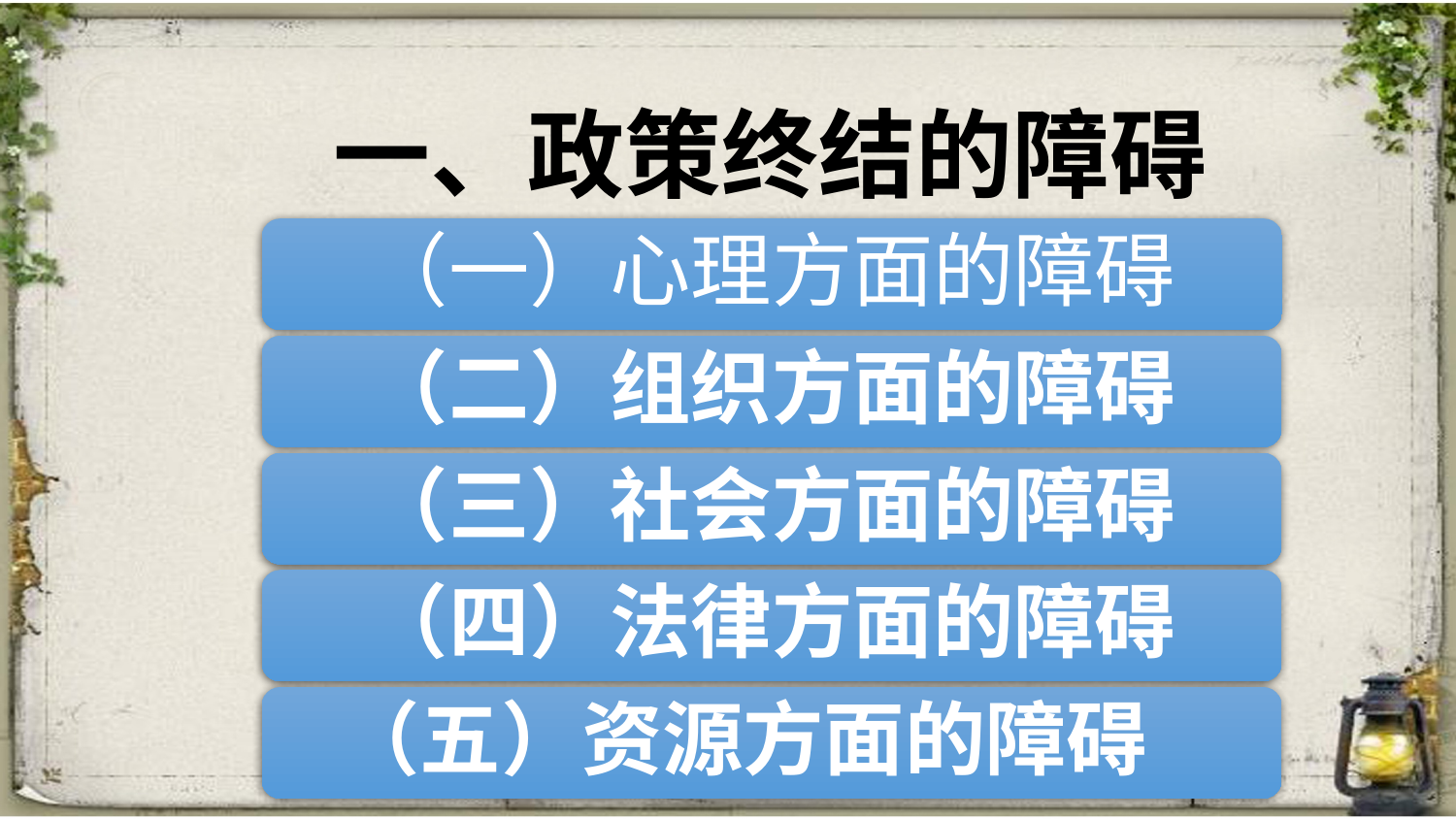

一、政策终结的障碍
（一）心理方面的障碍
（二）组织方面的障碍
（三）社会方面的障碍
（四）法律方面的障碍
  （五）资源方面的障碍